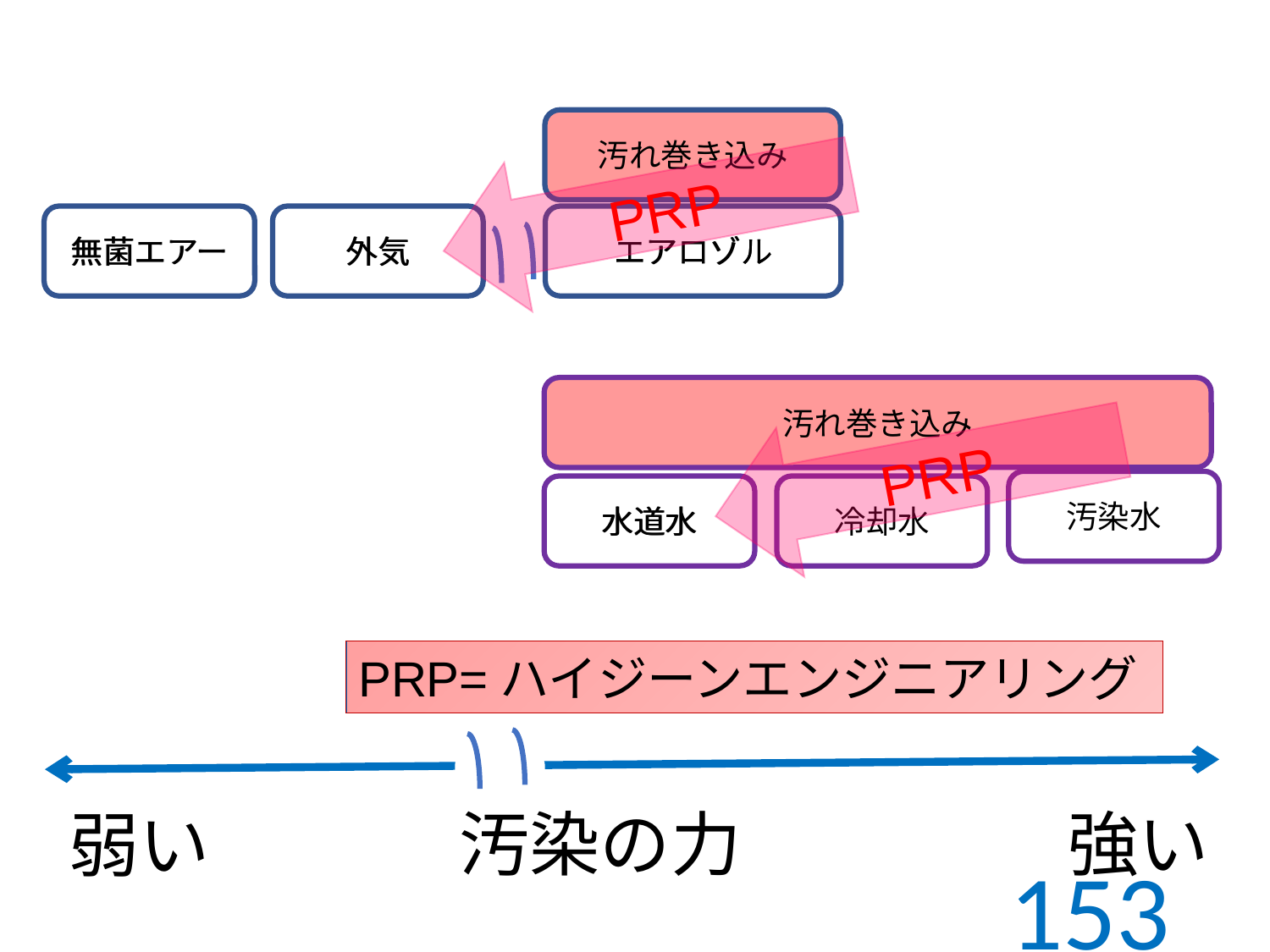

汚れ巻き込み
汚れ巻き込み
PRP
無菌エアー
無菌エアー
外気
外気
エアロゾル
エアロゾル

汚れ巻き込み
汚れ巻き込み
PRP
汚染水
水道水
水道水
冷却水
PRP=ハイジーンエンジニアリング

汚染の力
強い
弱い

153